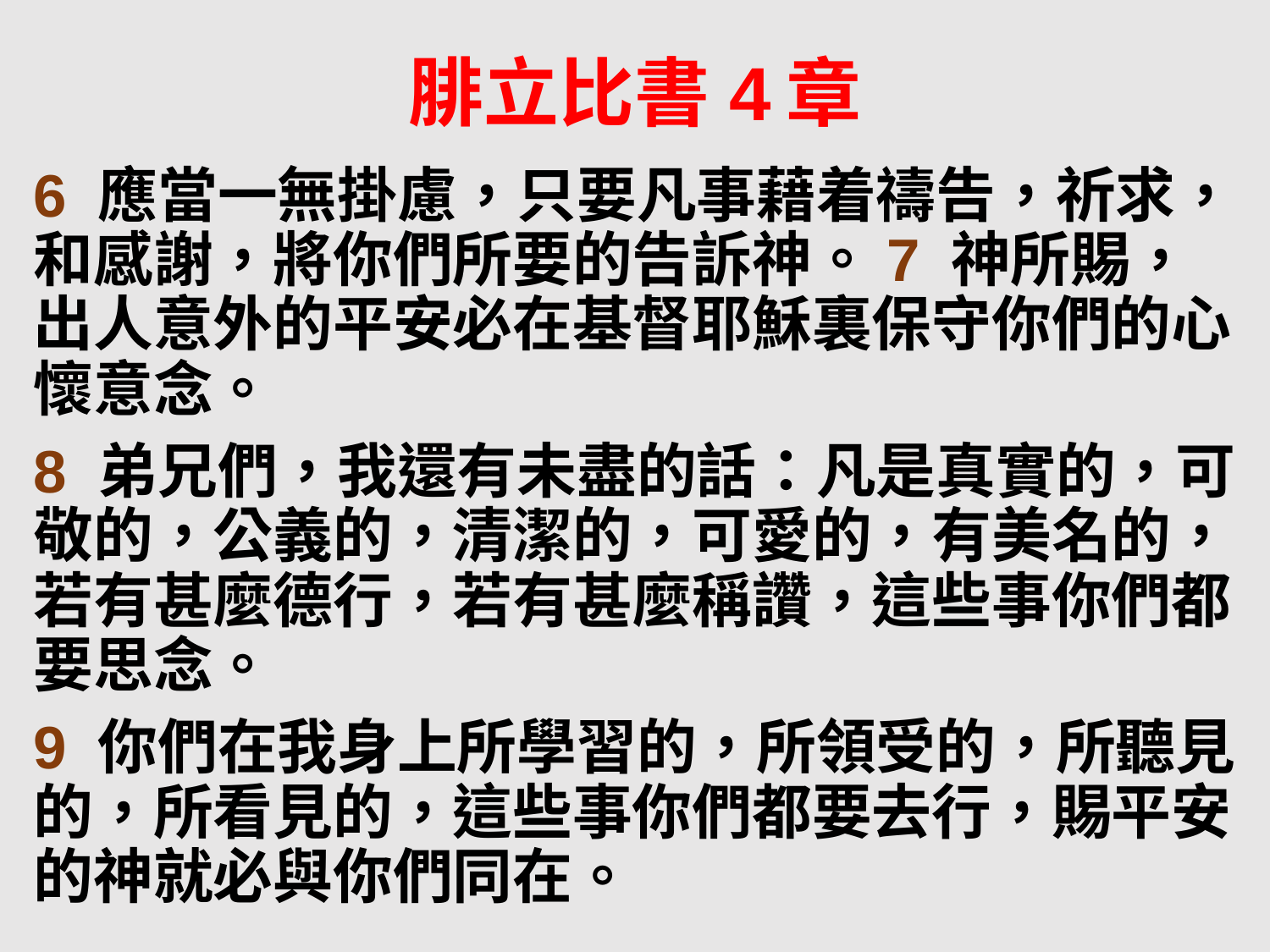

腓立比書4章
6 應當一無掛慮，只要凡事藉着禱告，祈求，和感謝，將你們所要的告訴神。7 神所賜，出人意外的平安必在基督耶穌裏保守你們的心懷意念。
8 弟兄們，我還有未盡的話：凡是真實的，可敬的，公義的，清潔的，可愛的，有美名的，若有甚麼德行，若有甚麼稱讚，這些事你們都要思念。
9 你們在我身上所學習的，所領受的，所聽見的，所看見的，這些事你們都要去行，賜平安的神就必與你們同在。